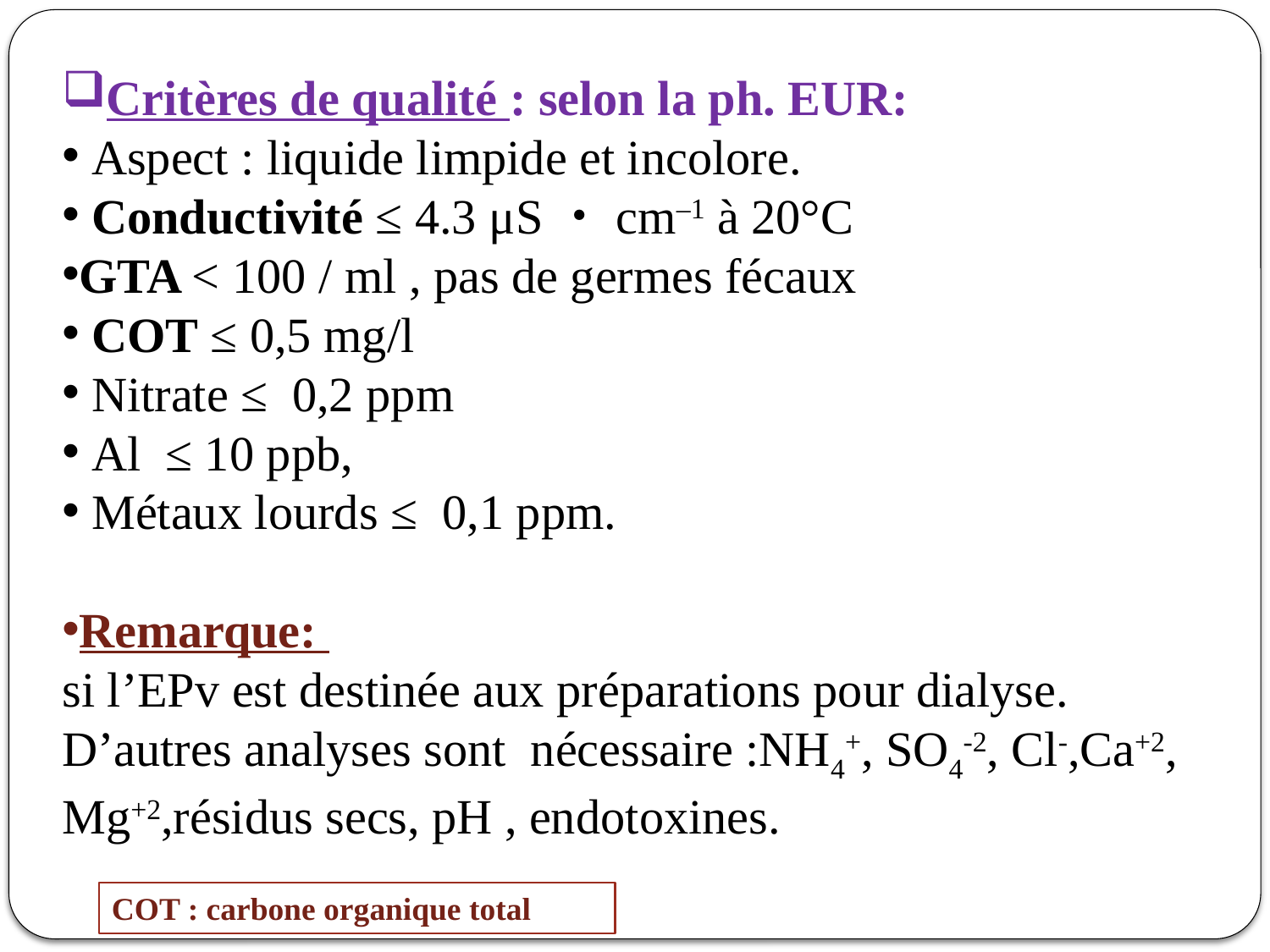

Critères de qualité : selon la ph. EUR:
 Aspect : liquide limpide et incolore.
 Conductivité ≤ 4.3 μS・cm–1 à 20°C
GTA < 100 / ml , pas de germes fécaux
 COT ≤ 0,5 mg/l
 Nitrate ≤  0,2 ppm
 Al  ≤ 10 ppb,
 Métaux lourds ≤  0,1 ppm.

Remarque:
si l’EPv est destinée aux préparations pour dialyse. D’autres analyses sont  nécessaire :NH4+, SO4-2, Cl-,Ca+2, Mg+2,résidus secs, pH , endotoxines.
COT : carbone organique total